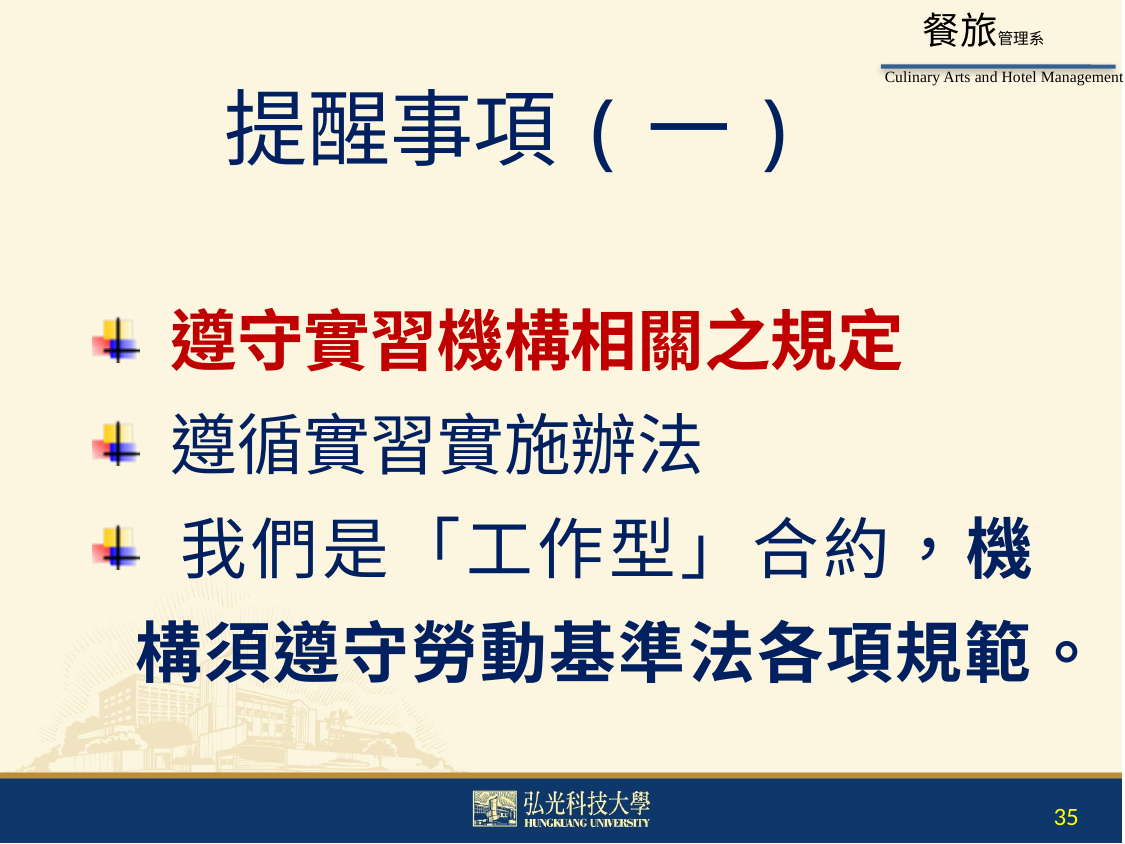

提醒事項(一)
 遵守實習機構相關之規定
 遵循實習實施辦法
 我們是「工作型」合約，機構須遵守勞動基準法各項規範。
35